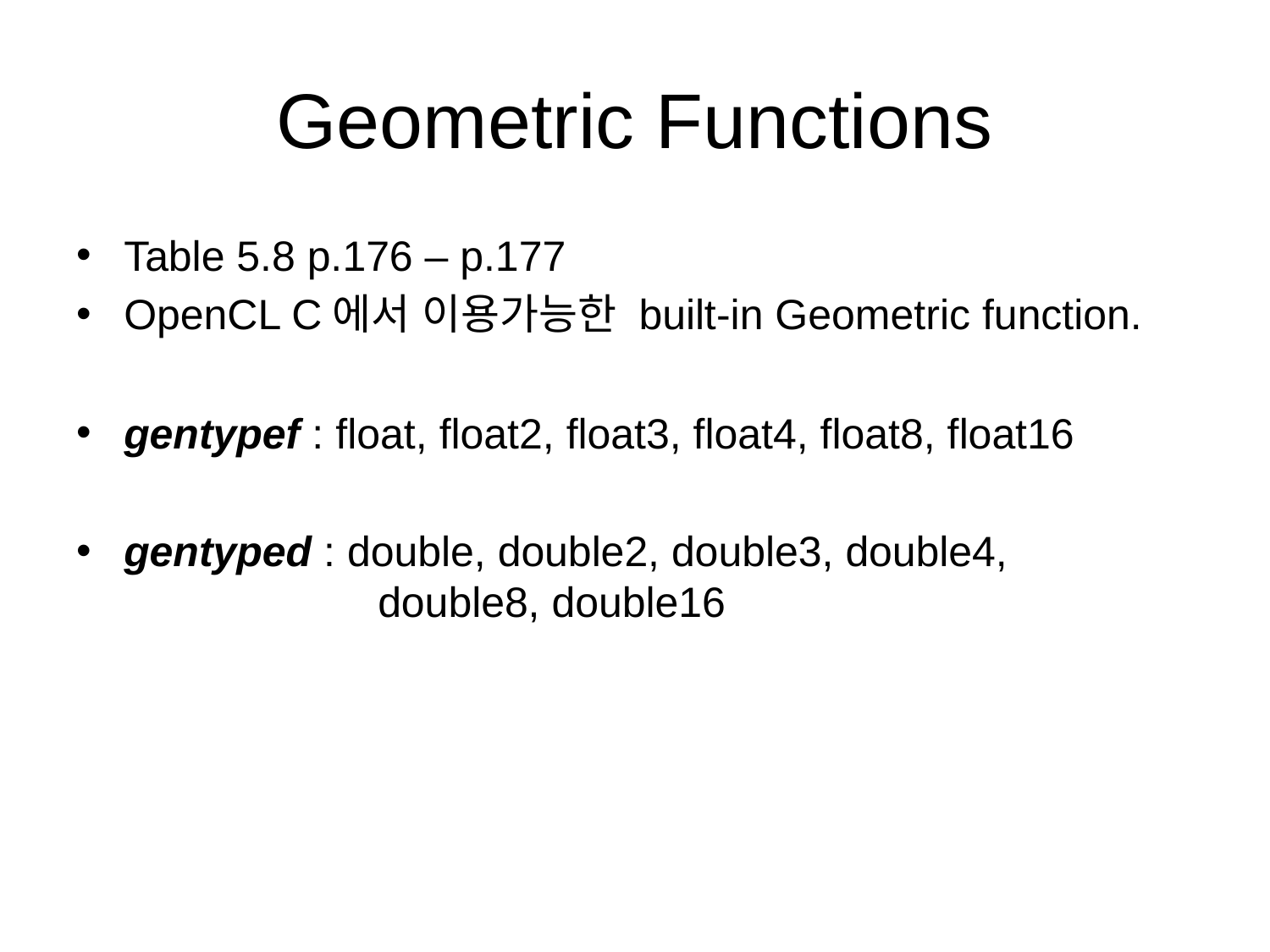

# Geometric Functions
Table 5.8 p.176 – p.177
OpenCL C에서 이용가능한 built-in Geometric function.

gentypef : float, float2, float3, float4, float8, float16

gentyped : double, double2, double3, double4, 			double8, double16